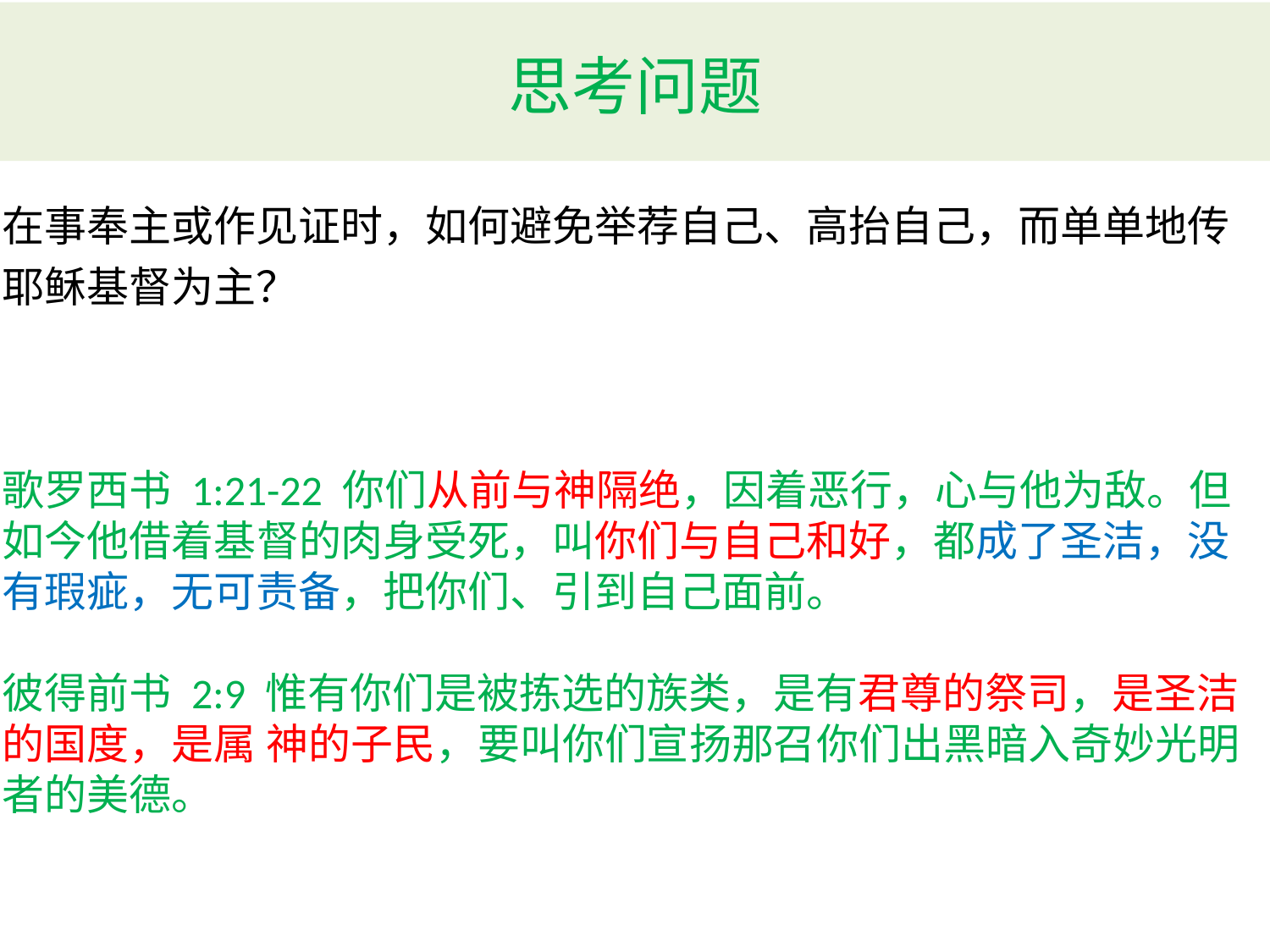

# 思考问题

在事奉主或作见证时，如何避免举荐自己、高抬自己，而单单地传
耶稣基督为主？

歌罗西书 1:21-22 你们从前与神隔绝，因着恶行，心与他为敌。但如今他借着基督的肉身受死，叫你们与自己和好，都成了圣洁，没有瑕疵，无可责备，把你们、引到自己面前。

彼得前书 2:9 惟有你们是被拣选的族类，是有君尊的祭司，是圣洁的国度，是属 神的子民，要叫你们宣扬那召你们出黑暗入奇妙光明者的美德。